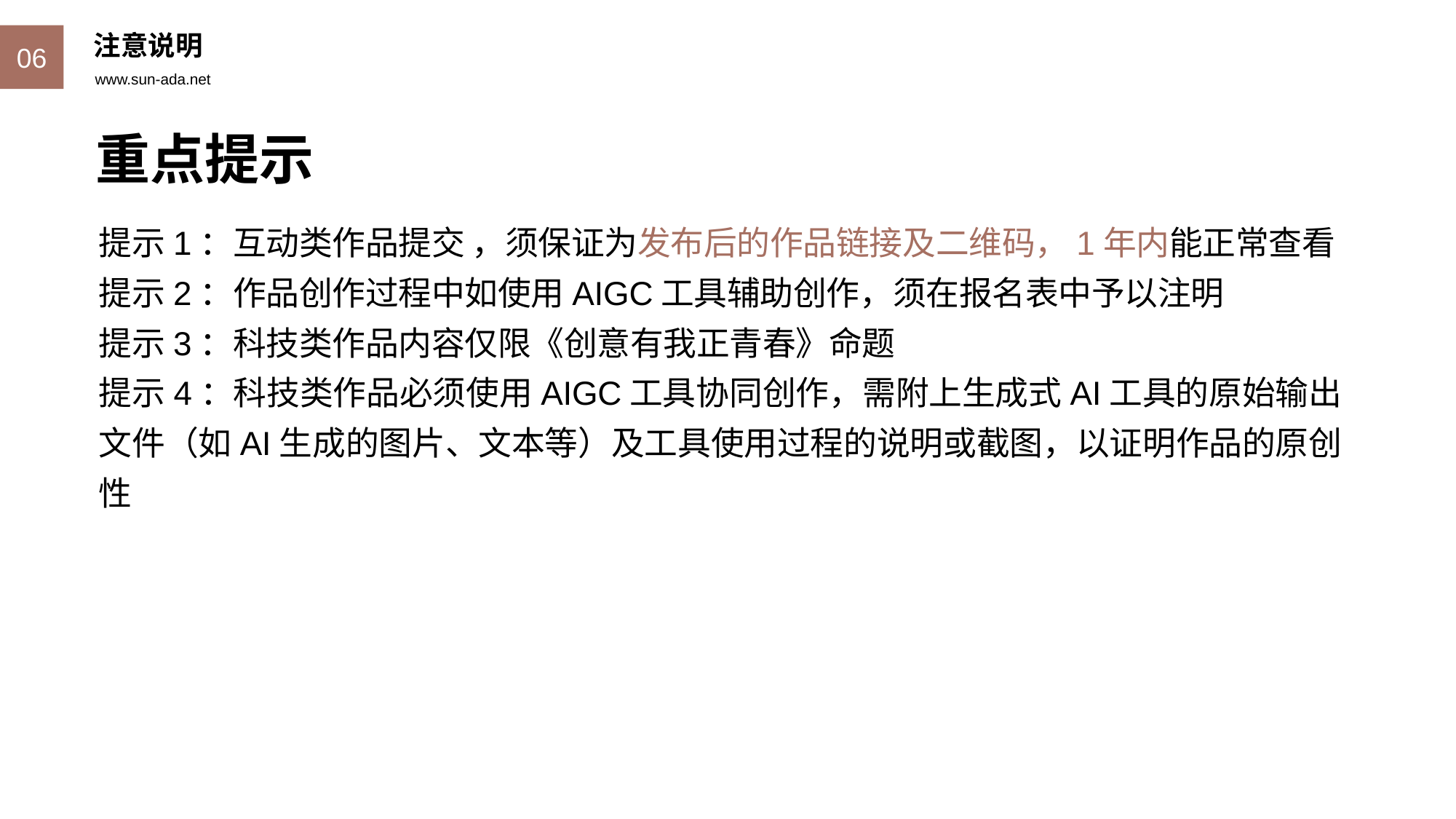

注意说明
06
重点提示

提示1：互动类作品提交 ，须保证为发布后的作品链接及二维码，1年内能正常查看
提示2：作品创作过程中如使用AIGC工具辅助创作，须在报名表中予以注明
提示3：科技类作品内容仅限《创意有我正青春》命题
提示4：科技类作品必须使用AIGC工具协同创作，需附上生成式AI工具的原始输出文件（如AI生成的图片、文本等）及工具使用过程的说明或截图，以证明作品的原创性